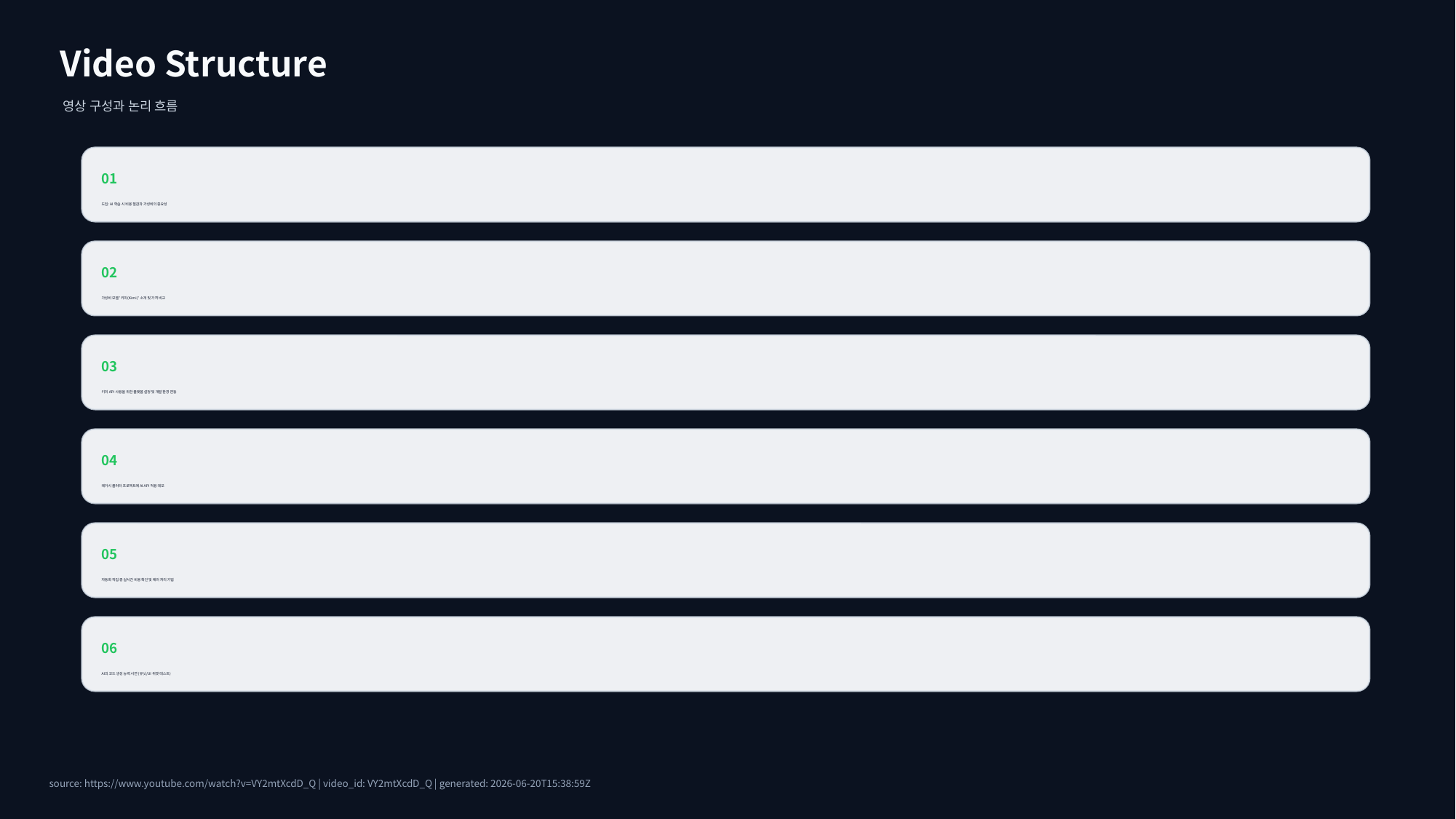

Video Structure
영상 구성과 논리 흐름

01
도입: AI 학습 시 비용 절감과 가성비의 중요성

02
가성비 모델 '키미(Kimi)' 소개 및 가격 비교

03
키미 API 사용을 위한 플랫폼 설정 및 개발 환경 연동

04
레거시 플러터 프로젝트에 AI API 적용 데모

05
자동화 작업 중 실시간 비용 확인 및 에러 처리 기법

06
AI의 코드 생성 능력 시연 (유닛/UI 위젯 테스트)
source: https://www.youtube.com/watch?v=VY2mtXcdD_Q | video_id: VY2mtXcdD_Q | generated: 2026-06-20T15:38:59Z